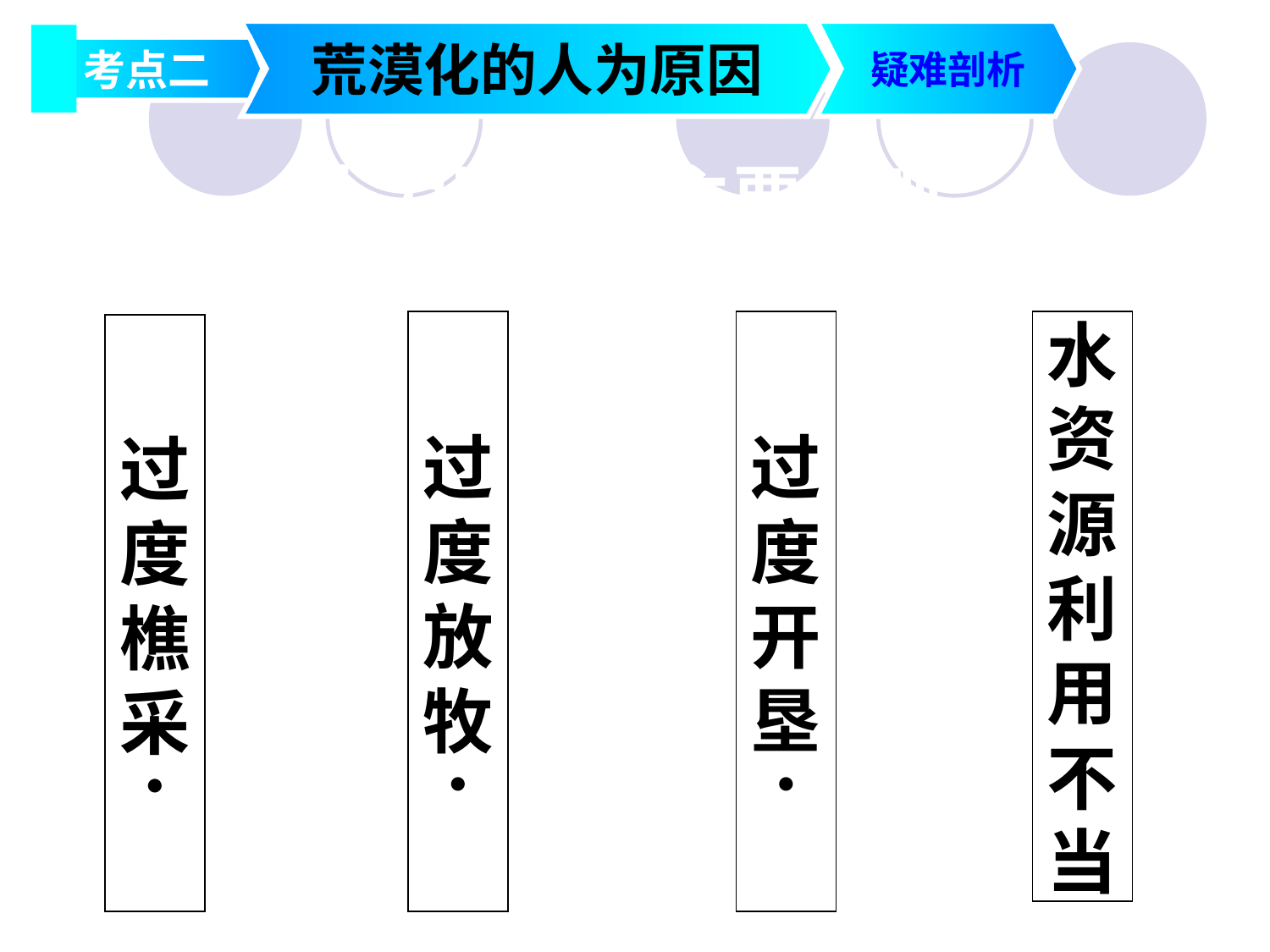

荒漠化的人为原因

考点二
疑难剖析
人为因素的主要表现
过
度
放
牧
●
过
度
开
垦
●
水
资
源
利
用
不
当
过
度
樵
采
●